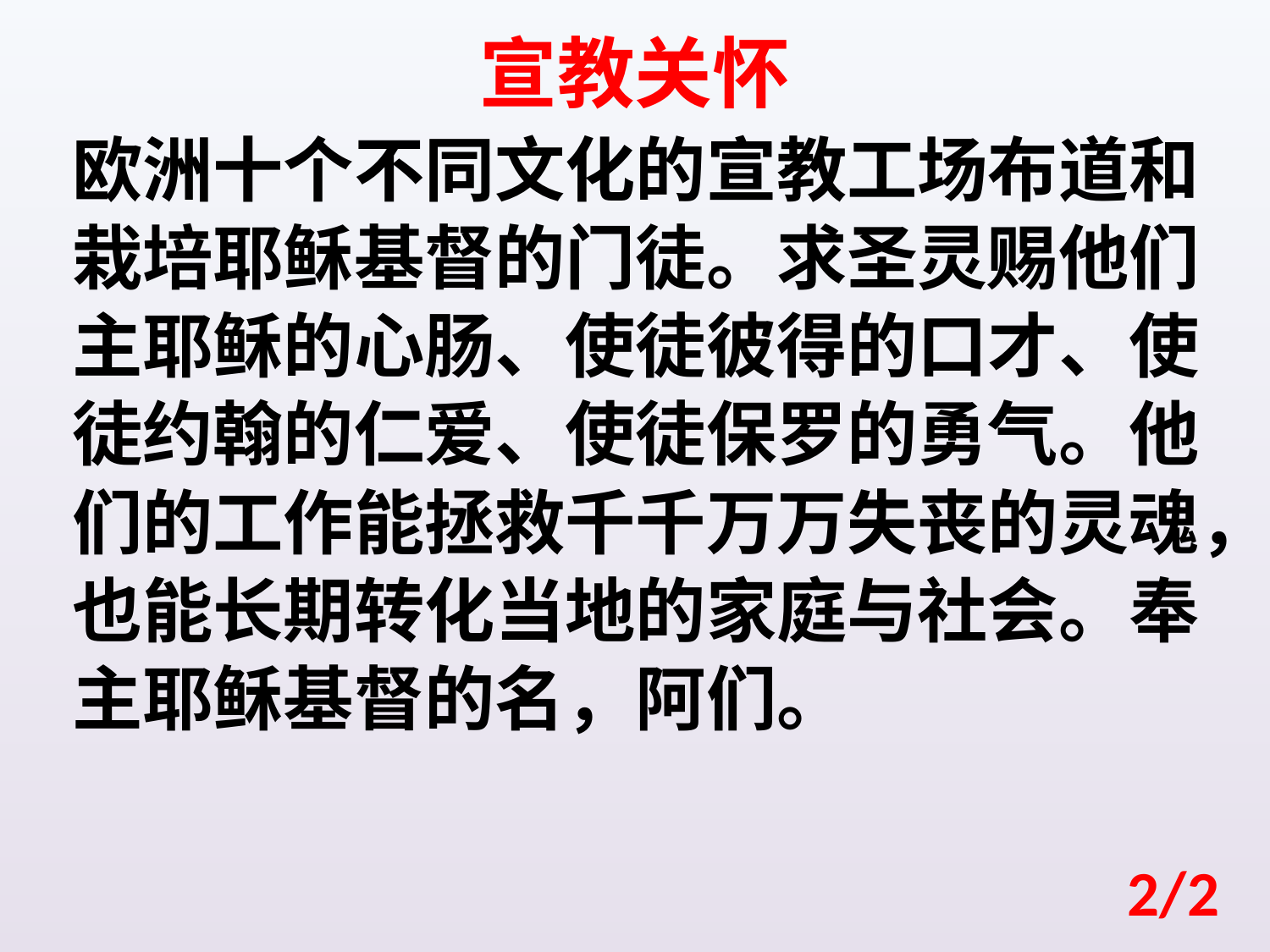

宣教关怀
欧洲十个不同文化的宣教工场布道和栽培耶稣基督的门徒。求圣灵赐他们主耶稣的心肠、使徒彼得的口才、使徒约翰的仁爱、使徒保罗的勇气。他们的工作能拯救千千万万失丧的灵魂，也能长期转化当地的家庭与社会。奉主耶稣基督的名，阿们。
2/2